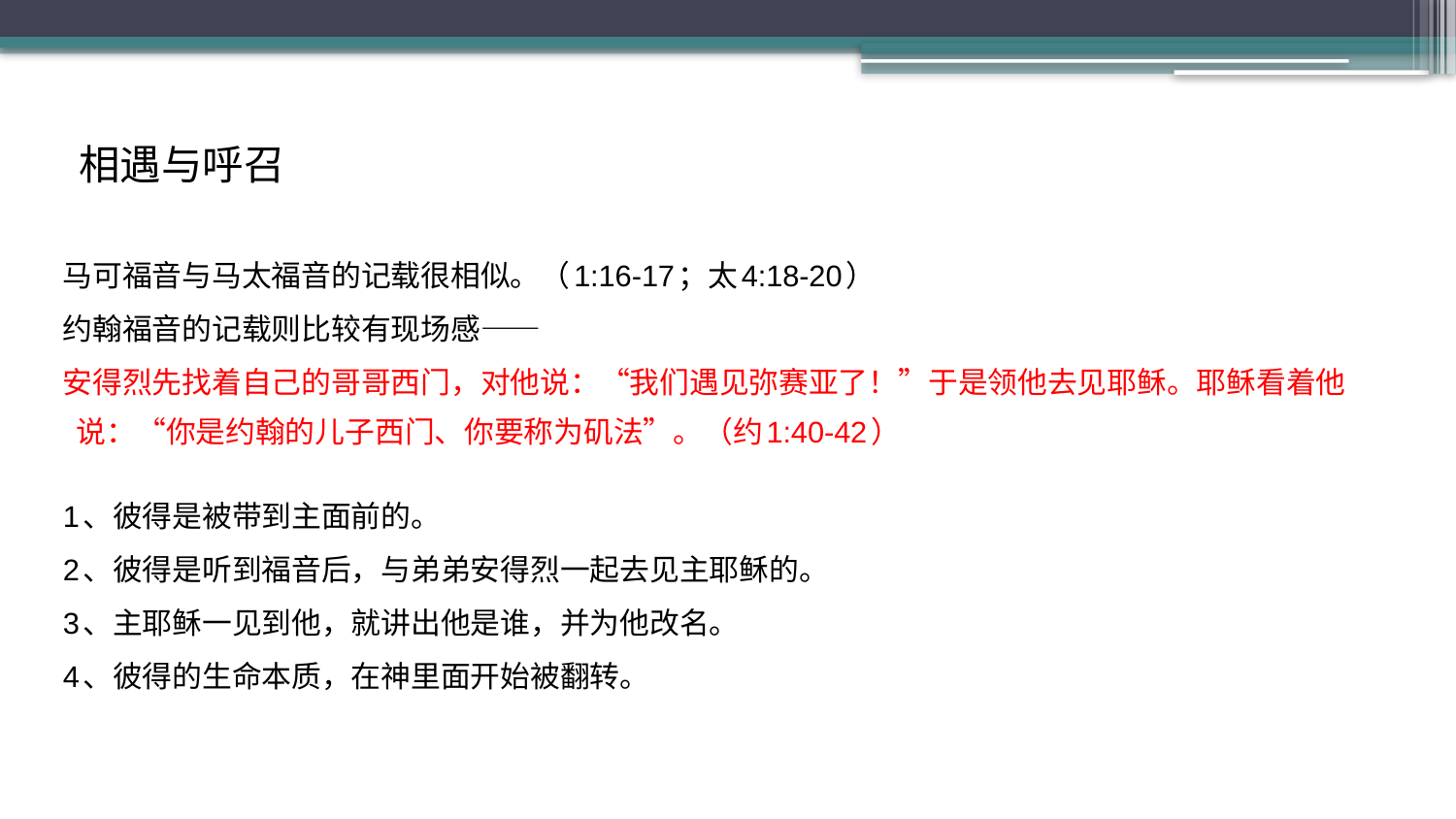

相遇与呼召

马可福音与马太福音的记载很相似。（1:16-17；太4:18-20）
约翰福音的记载则比较有现场感——
安得烈先找着自己的哥哥西门，对他说：“我们遇见弥赛亚了！”于是领他去见耶稣。耶稣看着他说：“你是约翰的儿子西门、你要称为矶法”。（约1:40-42）

1、彼得是被带到主面前的。
2、彼得是听到福音后，与弟弟安得烈一起去见主耶稣的。
3、主耶稣一见到他，就讲出他是谁，并为他改名。
4、彼得的生命本质，在神里面开始被翻转。